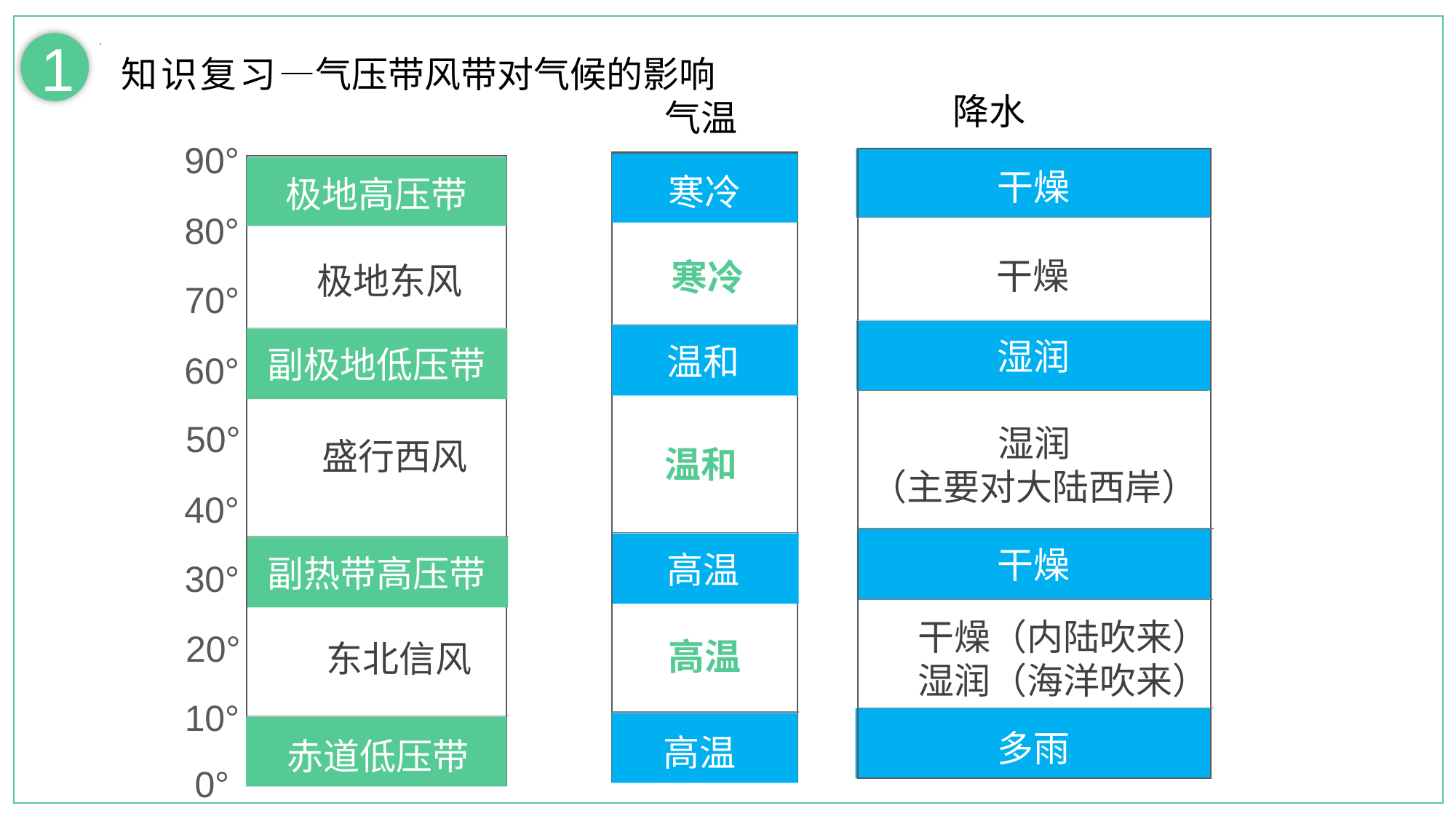

知识复习—气压带风带对气候的影响
1
降水
气温
90°
70°
50°
30°
10°
80°
60°
40°
20°
0°

极地高压带

极地东风
副极地低压带
盛行西风

副热带高压带

东北信风
赤道低压带

寒冷
寒冷
温和
温和
高温
高温
高温
干燥
干燥
湿润
湿润
（主要对大陆西岸）
干燥
干燥（内陆吹来）
湿润（海洋吹来）
多雨